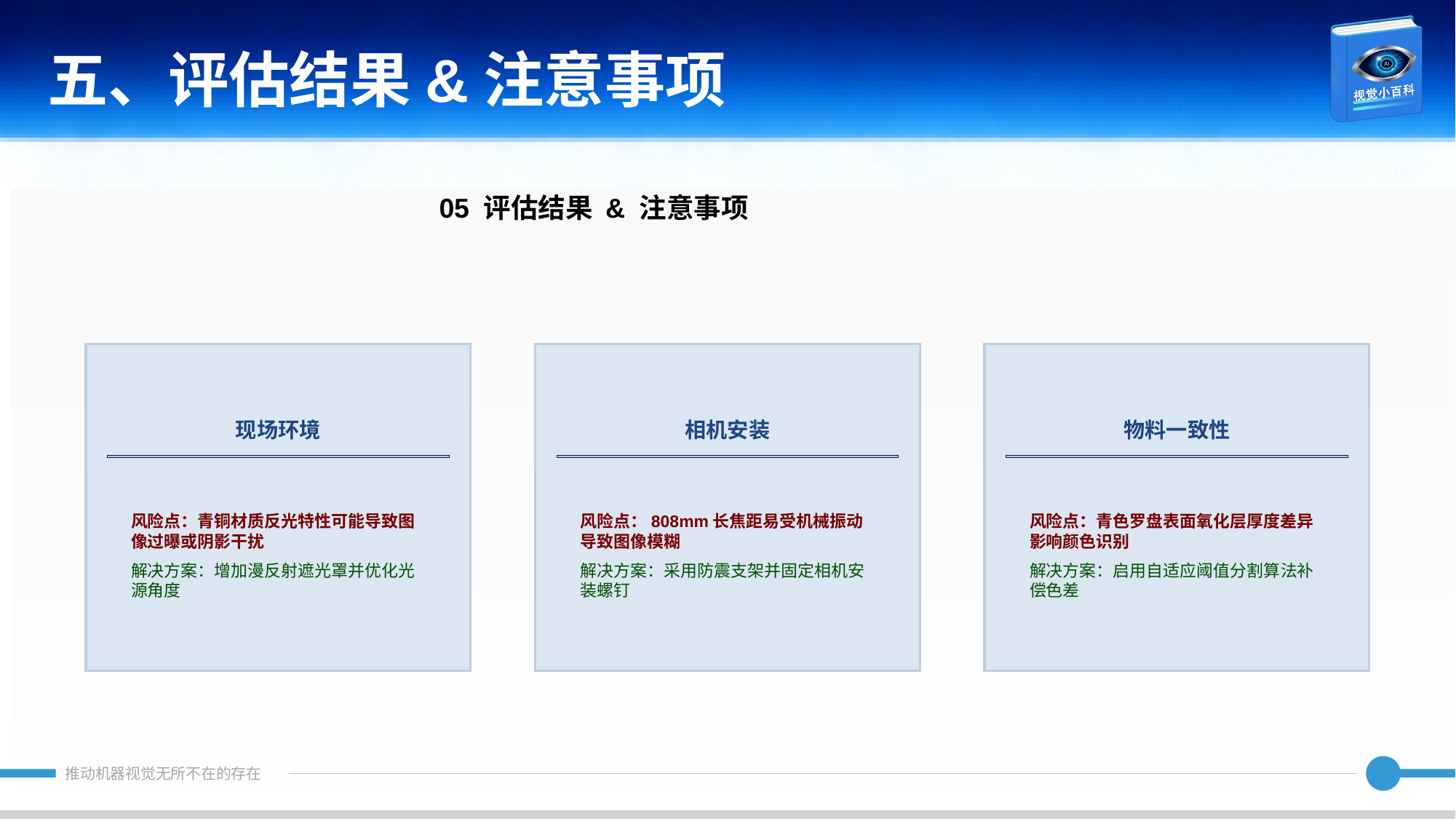

五、评估结果&注意事项

05 评估结果 & 注意事项

现场环境

相机安装

物料一致性

风险点：青铜材质反光特性可能导致图像过曝或阴影干扰
解决方案：增加漫反射遮光罩并优化光源角度

风险点：808mm长焦距易受机械振动导致图像模糊
解决方案：采用防震支架并固定相机安装螺钉

风险点：青色罗盘表面氧化层厚度差异影响颜色识别
解决方案：启用自适应阈值分割算法补偿色差
11